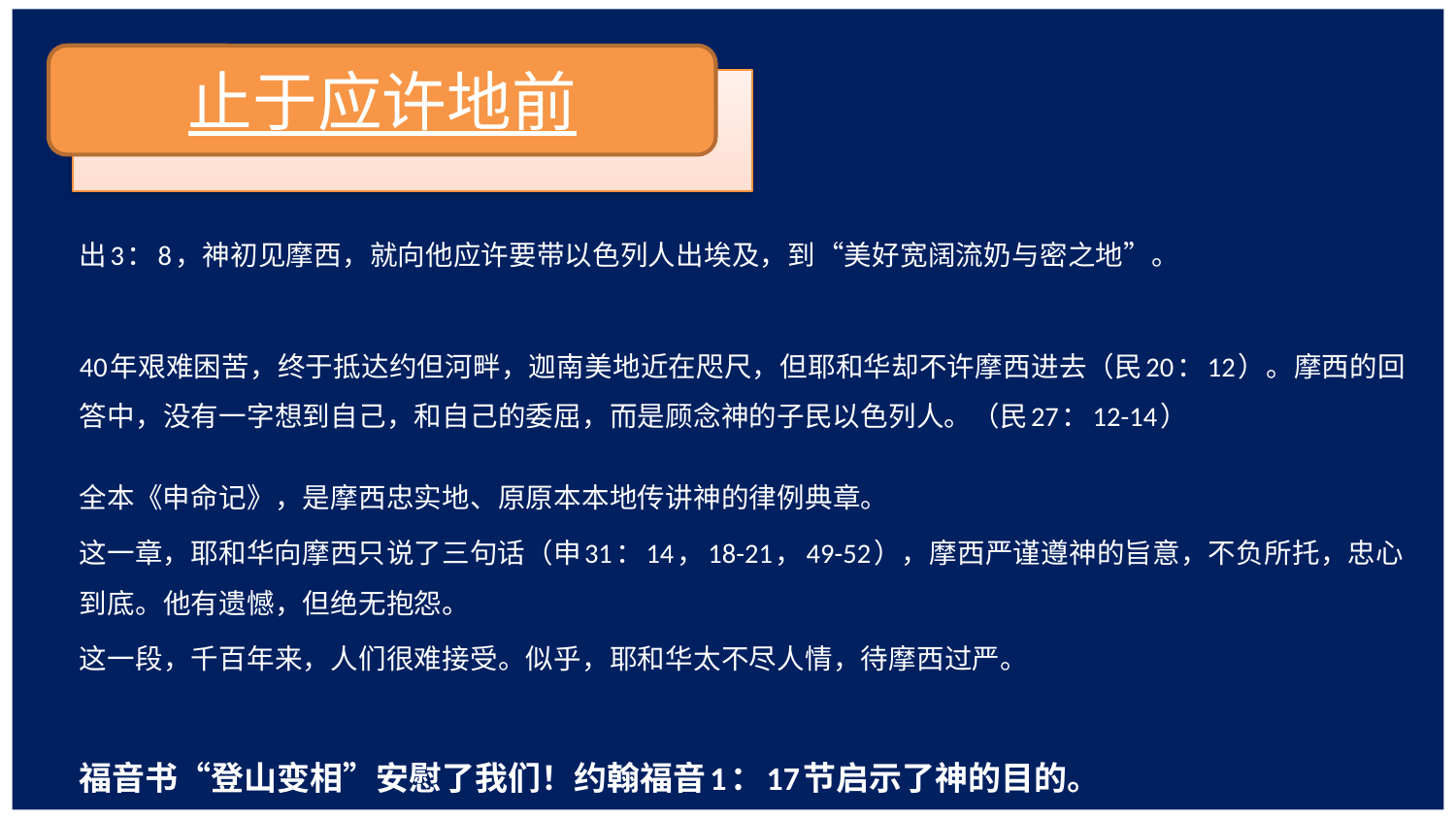

出3：8，神初见摩西，就向他应许要带以色列人出埃及，到“美好宽阔流奶与密之地”。

40年艰难困苦，终于抵达约但河畔，迦南美地近在咫尺，但耶和华却不许摩西进去（民20：12）。摩西的回答中，没有一字想到自己，和自己的委屈，而是顾念神的子民以色列人。（民27：12-14）

全本《申命记》，是摩西忠实地、原原本本地传讲神的律例典章。
这一章，耶和华向摩西只说了三句话（申31：14，18-21，49-52），摩西严谨遵神的旨意，不负所托，忠心到底。他有遗憾，但绝无抱怨。
这一段，千百年来，人们很难接受。似乎，耶和华太不尽人情，待摩西过严。

福音书“登山变相”安慰了我们！约翰福音1：17节启示了神的目的。
止于应许地前